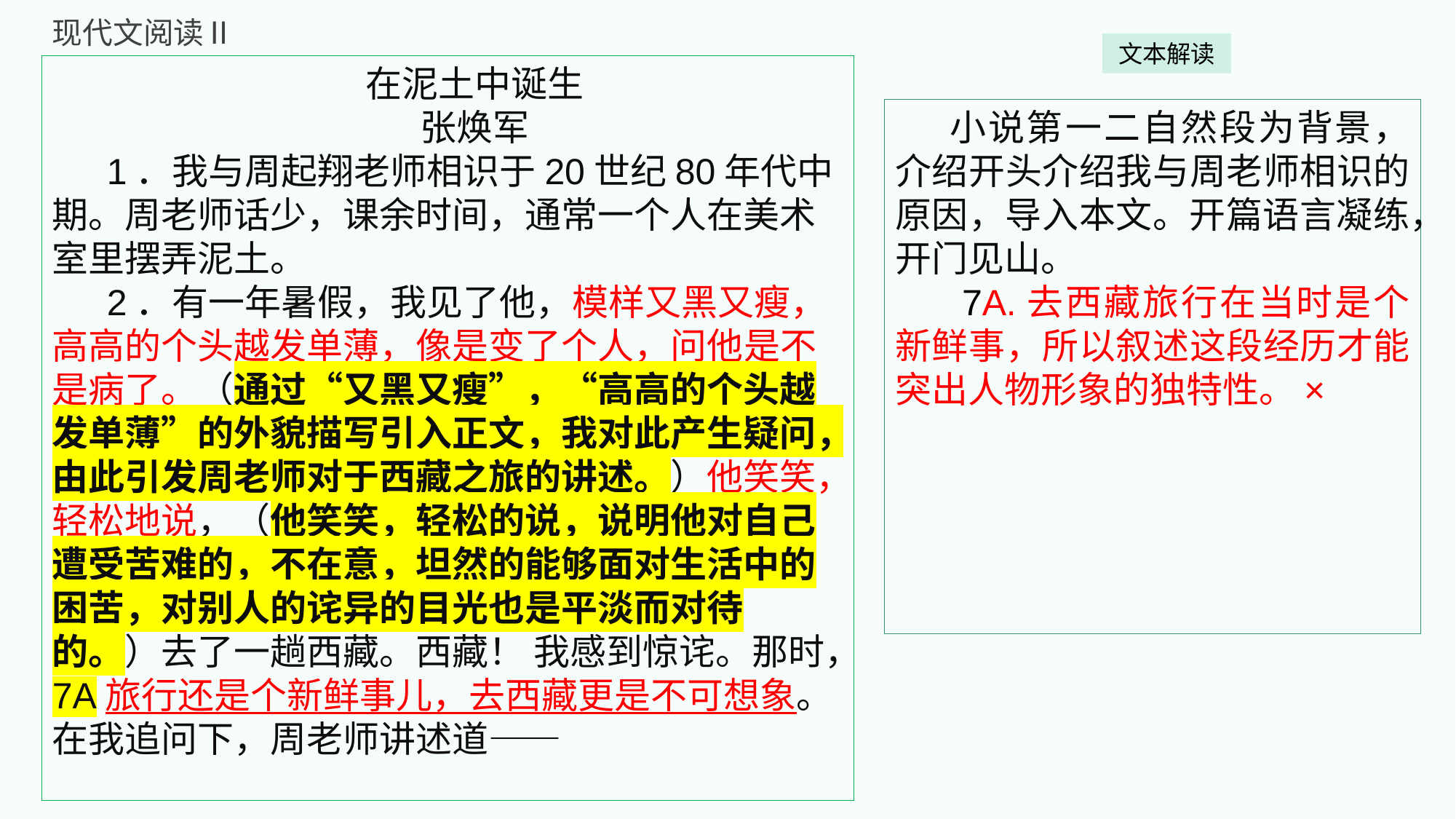

现代文阅读Ⅱ
文本解读
在泥土中诞生
张焕军
1．我与周起翔老师相识于20世纪80年代中期。周老师话少，课余时间，通常一个人在美术室里摆弄泥土。
2．有一年暑假，我见了他，模样又黑又瘦，高高的个头越发单薄，像是变了个人，问他是不是病了。（通过“又黑又瘦”，“高高的个头越发单薄”的外貌描写引入正文，我对此产生疑问，由此引发周老师对于西藏之旅的讲述。）他笑笑，轻松地说，（他笑笑，轻松的说，说明他对自己遭受苦难的，不在意，坦然的能够面对生活中的困苦，对别人的诧异的目光也是平淡而对待的。）去了一趟西藏。西藏！ 我感到惊诧。那时，7A旅行还是个新鲜事儿，去西藏更是不可想象。在我追问下，周老师讲述道——
小说第一二自然段为背景，介绍开头介绍我与周老师相识的原因，导入本文。开篇语言凝练，开门见山。
 7A.去西藏旅行在当时是个新鲜事，所以叙述这段经历才能突出人物形象的独特性。×